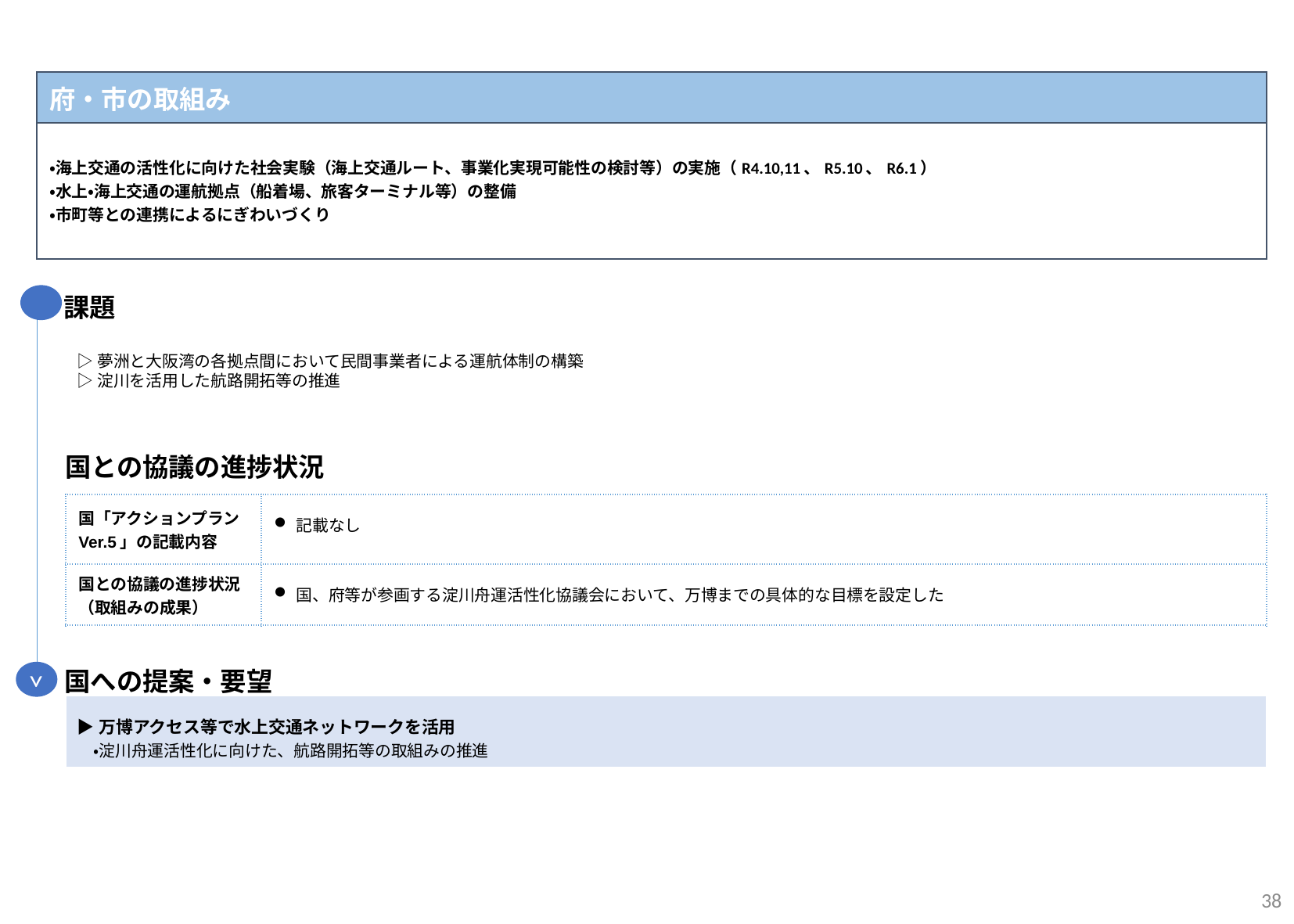

| 府・市の取組み |
| --- |
| ・海上交通の活性化に向けた社会実験（海上交通ルート、事業化実現可能性の検討等）の実施（R4.10,11、R5.10、R6.1） ・水上・海上交通の運航拠点（船着場、旅客ターミナル等）の整備 ・市町等との連携によるにぎわいづくり |

課題
▷夢洲と大阪湾の各拠点間において民間事業者による運航体制の構築
▷淀川を活用した航路開拓等の推進
国との協議の進捗状況
| 国「アクションプランVer.5」の記載内容 | 記載なし |
| --- | --- |
| 国との協議の進捗状況 （取組みの成果） | 国、府等が参画する淀川舟運活性化協議会において、万博までの具体的な目標を設定した |
国への提案・要望
>

| ▶万博アクセス等で水上交通ネットワークを活用 　・淀川舟運活性化に向けた、航路開拓等の取組みの推進 |
| --- |
38